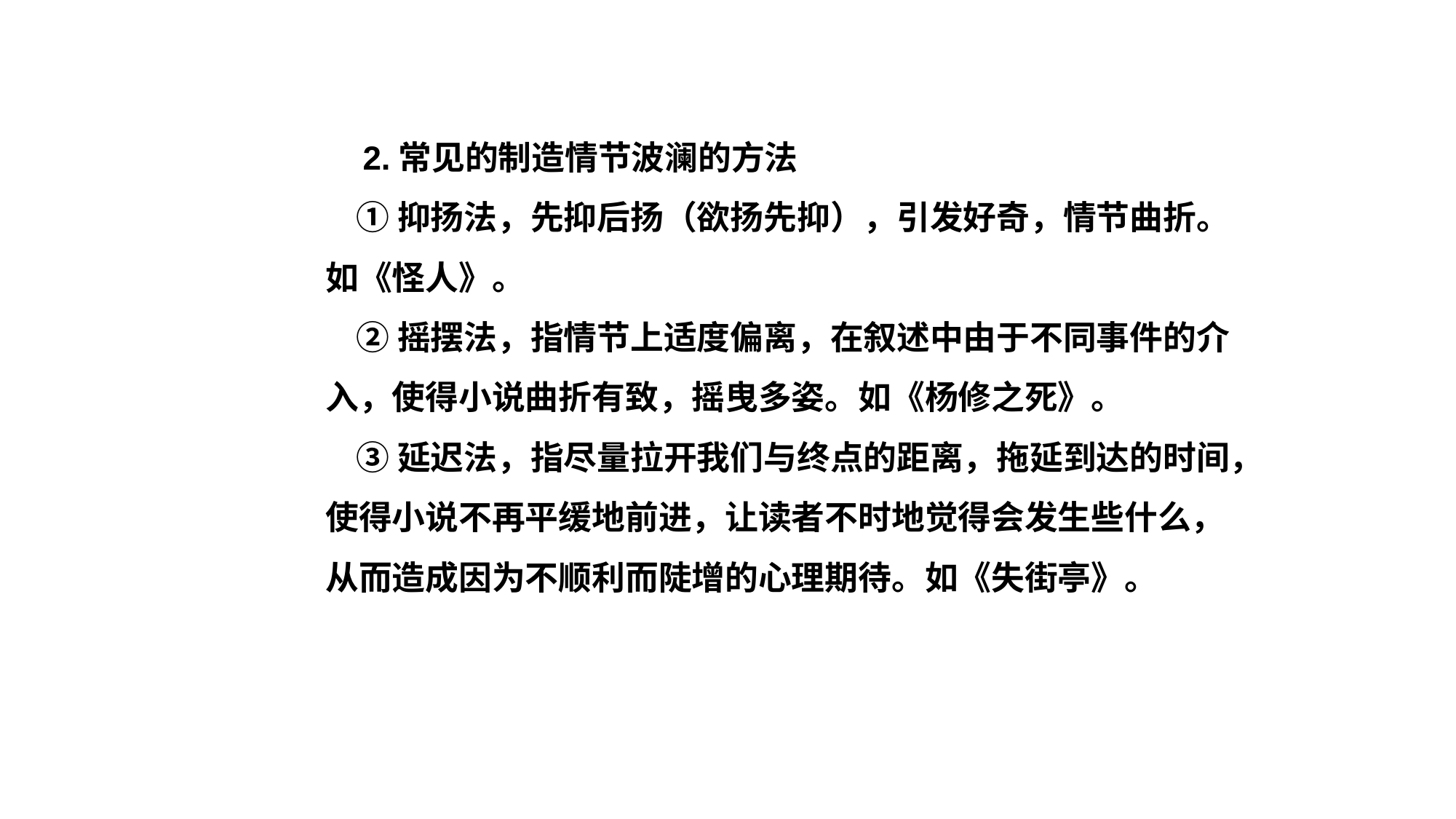

2.常见的制造情节波澜的方法
    ①抑扬法，先抑后扬（欲扬先抑），引发好奇，情节曲折。如《怪人》。
    ②摇摆法，指情节上适度偏离，在叙述中由于不同事件的介入，使得小说曲折有致，摇曳多姿。如《杨修之死》。
    ③延迟法，指尽量拉开我们与终点的距离，拖延到达的时间，使得小说不再平缓地前进，让读者不时地觉得会发生些什么，从而造成因为不顺利而陡增的心理期待。如《失街亭》。